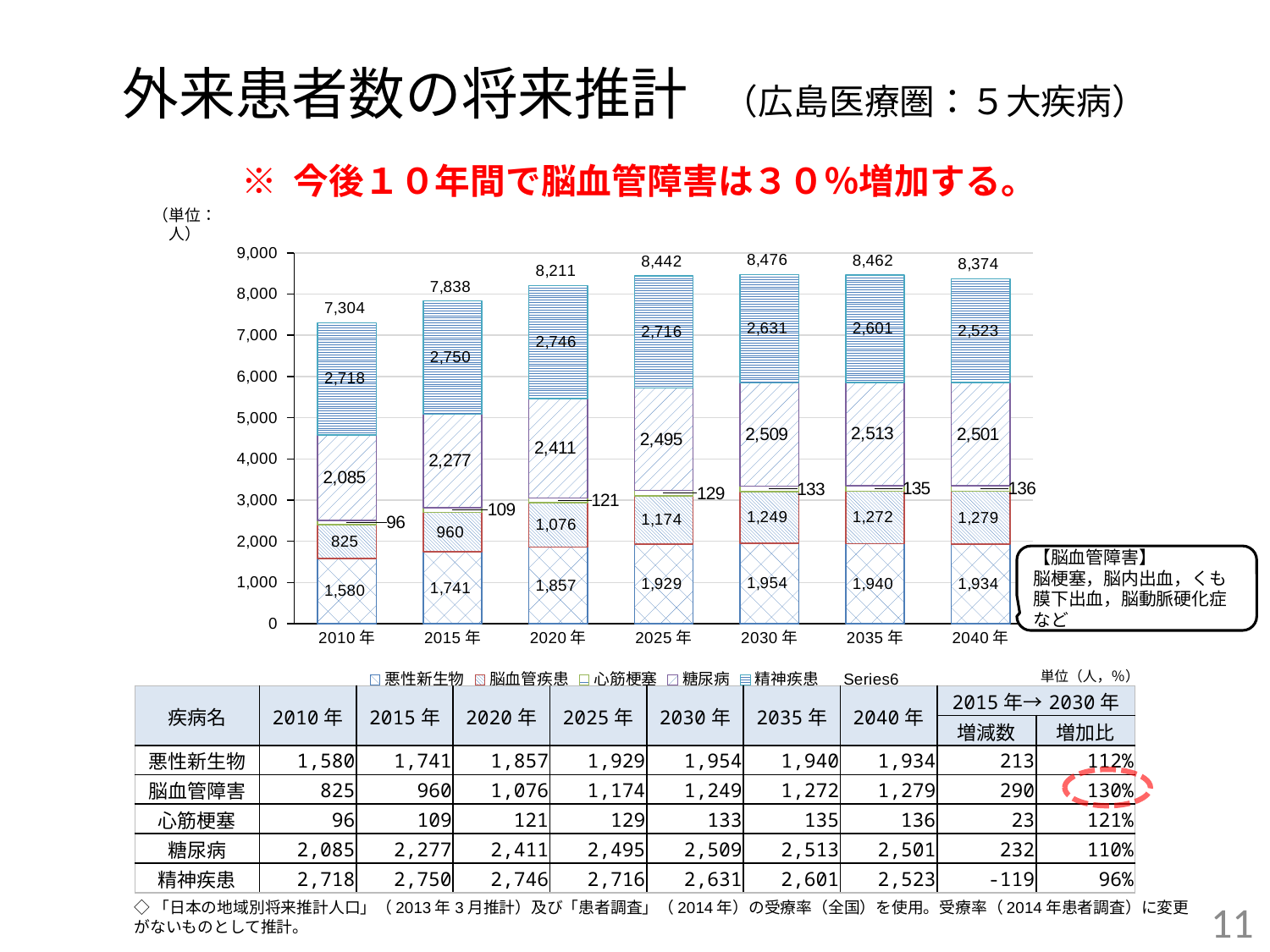

# 外来患者数の将来推計　（広島医療圏：５大疾病）
 ※ 今後１０年間で脳血管障害は３０％増加する。
（単位：人）

### Chart

| Category | 悪性新生物 | 脳血管疾患 | 心筋梗塞 | 糖尿病 | 精神疾患 |  |
|---|---|---|---|---|---|---|
| 2010年 | 1580.32332 | 825.28471 | 95.80443 | 2084.75059 | 2717.54468 | 7303.70773 |
| 2015年 | 1741.30162 | 959.7098500000001 | 109.48998999999999 | 2277.03342 | 2750.32704 | 7837.86192 |
| 2020年 | 1856.9669999999996 | 1076.32163 | 120.84534000000002 | 2410.65422 | 2746.32165 | 8211.10984 |
| 2025年 | 1928.8128199999999 | 1174.0612 | 128.89199 | 2494.60981 | 2716.0039399999996 | 8442.37976 |
| 2030年 | 1954.3937400000002 | 1249.49962 | 132.50088 | 2509.02356 | 2630.9237599999997 | 8476.34156 |
| 2035年 | 1940.2695 | 1272.47249 | 134.59241 | 2513.3062 | 2600.9580599999995 | 8461.59866 |
| 2040年 | 1933.98868 | 1279.36626 | 136.22773999999998 | 2501.06844 | 2523.384 | 8374.03512 |
【脳血管障害】
脳梗塞，脳内出血，くも膜下出血，脳動脈硬化症など
単位（人，％）
| 疾病名 | 2010年 | 2015年 | 2020年 | 2025年 | 2030年 | 2035年 | 2040年 | 2015年→2030年 |  |
| --- | --- | --- | --- | --- | --- | --- | --- | --- | --- |
|  |  |  |  |  |  |  |  | 増減数 | 増加比 |
| 悪性新生物 | 1,580 | 1,741 | 1,857 | 1,929 | 1,954 | 1,940 | 1,934 | 213 | 112% |
| 脳血管障害 | 825 | 960 | 1,076 | 1,174 | 1,249 | 1,272 | 1,279 | 290 | 130% |
| 心筋梗塞 | 96 | 109 | 121 | 129 | 133 | 135 | 136 | 23 | 121% |
| 糖尿病 | 2,085 | 2,277 | 2,411 | 2,495 | 2,509 | 2,513 | 2,501 | 232 | 110% |
| 精神疾患 | 2,718 | 2,750 | 2,746 | 2,716 | 2,631 | 2,601 | 2,523 | -119 | 96% |

◇「日本の地域別将来推計人口」（2013年3月推計）及び「患者調査」（2014年）の受療率（全国）を使用。受療率（2014年患者調査）に変更がないものとして推計。
11